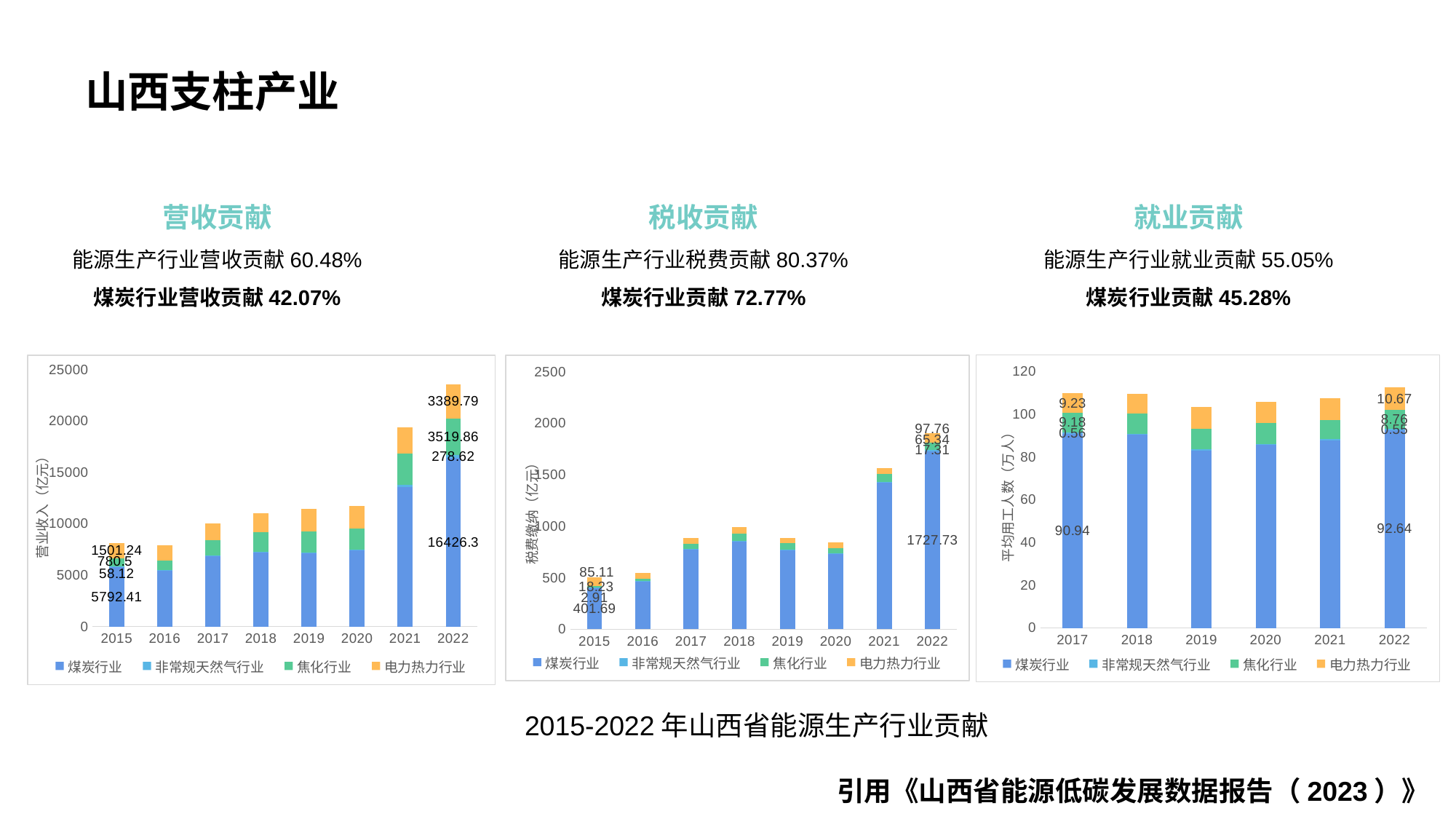

山西支柱产业
营收贡献
能源生产行业营收贡献60.48%
煤炭行业营收贡献42.07%
税收贡献
能源生产行业税费贡献80.37%
煤炭行业贡献72.77%
就业贡献
能源生产行业就业贡献55.05%
煤炭行业贡献45.28%

### Chart

| Category | 煤炭行业 | 非常规天然气行业 | 焦化行业 | 电力热力行业 |
|---|---|---|---|---|
| 2017 | 90.94 | 0.56 | 9.18 | 9.23 |
| 2018 | 90.4 | 0.6 | 9.4 | 9.1 |
| 2019 | 83.11 | 0.58 | 9.68 | 10.02 |
| 2020 | 85.62 | 0.63 | 9.71 | 9.94 |
| 2021 | 87.86 | 0.66 | 8.72 | 10.44 |
| 2022 | 92.64 | 0.55 | 8.76 | 10.67 |

### Chart

| Category | 煤炭行业 | 非常规天然气行业 | 焦化行业 | 电力热力行业 |
|---|---|---|---|---|
| 2015 | 5792.41 | 58.12 | 780.5 | 1501.24 |
| 2016 | 5462.94 | 46.15 | 912.15 | 1511.83 |
| 2017 | 6833.53 | 65.28 | 1538.4 | 1634.01 |
| 2018 | 7197.77 | 88.94 | 1872.81 | 1869.13 |
| 2019 | 7131.99 | 93.56 | 2055.72 | 2186.42 |
| 2020 | 7394.43 | 102.08 | 2025.81 | 2203.55 |
| 2021 | 13580.11 | 184.59 | 3070.45 | 2589.85 |
| 2022 | 16426.3 | 278.62 | 3519.86 | 3389.79 |

### Chart

| Category | 煤炭行业 | 非常规天然气行业 | 焦化行业 | 电力热力行业 |
|---|---|---|---|---|
| 2015 | 401.69 | 2.91 | 18.23 | 85.11 |
| 2016 | 466.84 | 1.86 | 21.16 | 57.95 |
| 2017 | 780.38 | 1.57 | 50.31 | 56.1 |
| 2018 | 855.39 | 2.21 | 72.67 | 65.5 |
| 2019 | 772.36 | 3.11 | 58.37 | 53.29 |
| 2020 | 736.27 | 2.51 | 47.7 | 55.54 |
| 2021 | 1425.07 | 8.22 | 73.18 | 58.47 |
| 2022 | 1727.73 | 17.31 | 65.34 | 97.76 |
2015-2022年山西省能源生产行业贡献

引用《山西省能源低碳发展数据报告（2023）》